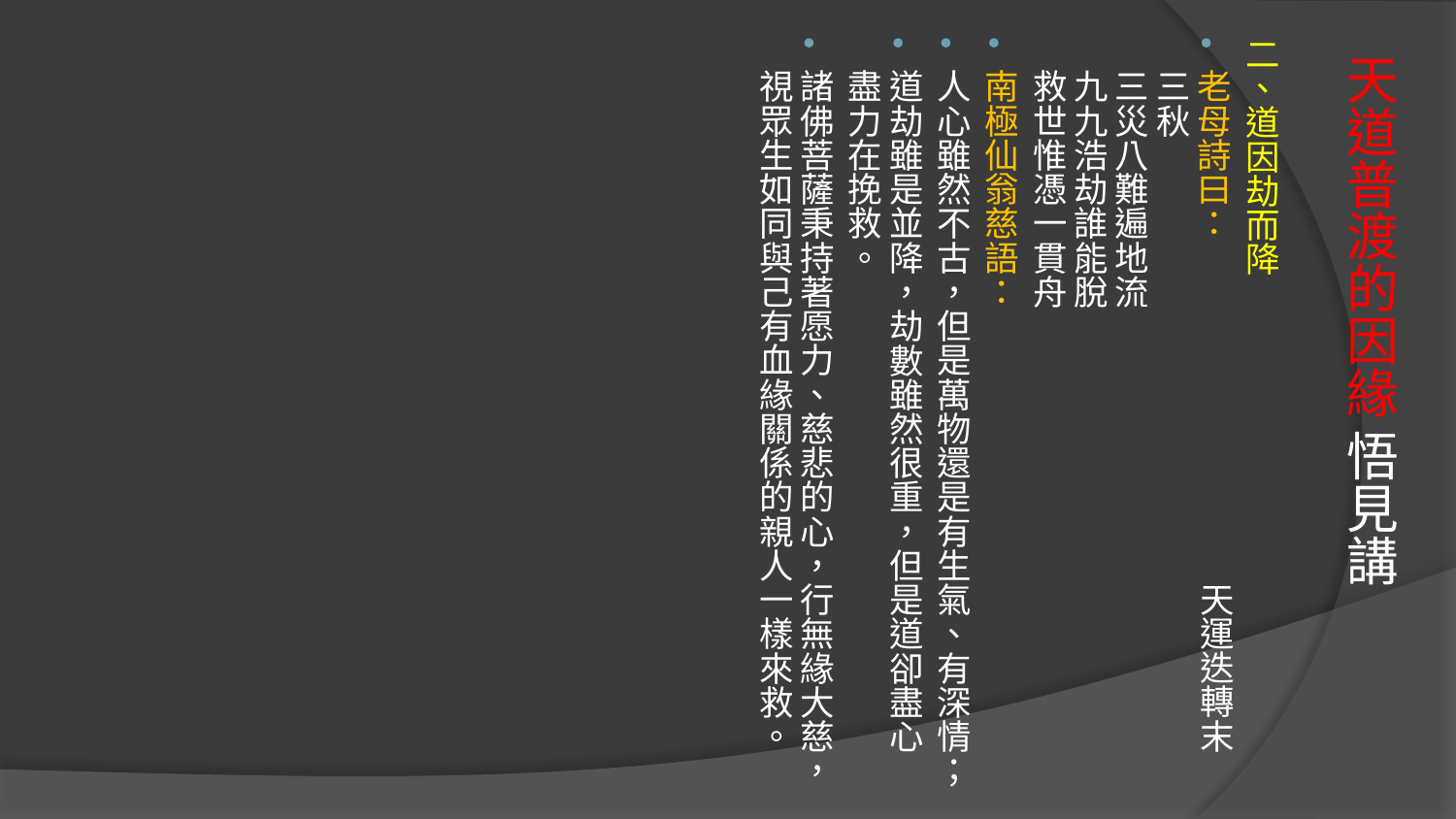

二、道因劫而降
老母詩曰：                                            天運迭轉末三秋
三災八難遍地流
九九浩劫誰能脫
救世惟憑一貫舟
南極仙翁慈語：
人心雖然不古，但是萬物還是有生氣、有深情；
道劫雖是並降，劫數雖然很重，但是道卻盡心盡力在挽救。
諸佛菩薩秉持著愿力、慈悲的心，行無緣大慈，視眾生如同與己有血緣關係的親人一樣來救。

# 天道普渡的因緣 悟見講